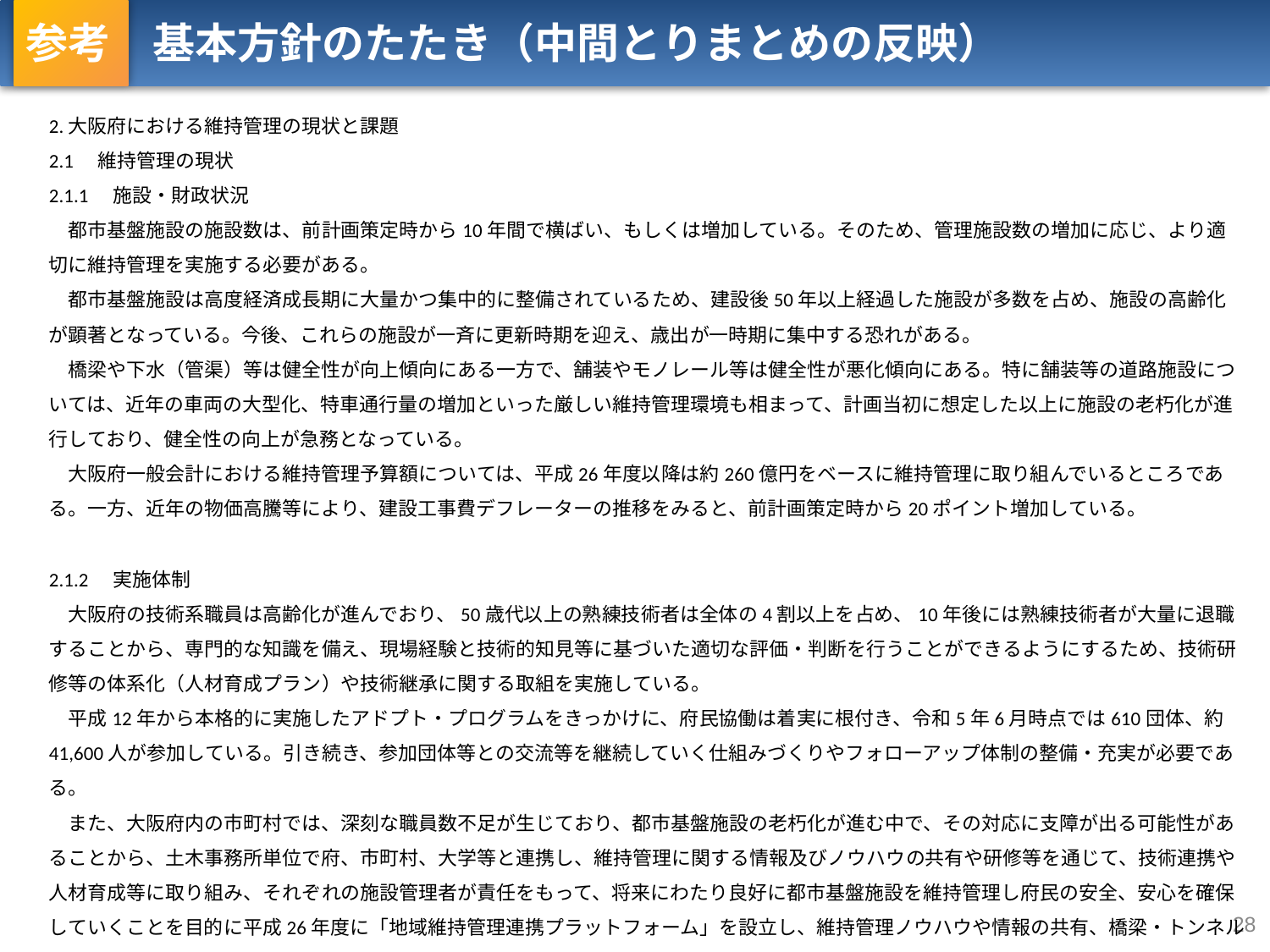

参考　基本方針のたたき（中間とりまとめの反映）
2.大阪府における維持管理の現状と課題
2.1　維持管理の現状
2.1.1　施設・財政状況
　都市基盤施設の施設数は、前計画策定時から10年間で横ばい、もしくは増加している。そのため、管理施設数の増加に応じ、より適切に維持管理を実施する必要がある。
　都市基盤施設は高度経済成長期に大量かつ集中的に整備されているため、建設後50年以上経過した施設が多数を占め、施設の高齢化が顕著となっている。今後、これらの施設が一斉に更新時期を迎え、歳出が一時期に集中する恐れがある。
　橋梁や下水（管渠）等は健全性が向上傾向にある一方で、舗装やモノレール等は健全性が悪化傾向にある。特に舗装等の道路施設については、近年の車両の大型化、特車通行量の増加といった厳しい維持管理環境も相まって、計画当初に想定した以上に施設の老朽化が進行しており、健全性の向上が急務となっている。
　大阪府一般会計における維持管理予算額については、平成26年度以降は約260億円をベースに維持管理に取り組んでいるところである。一方、近年の物価高騰等により、建設工事費デフレーターの推移をみると、前計画策定時から20ポイント増加している。
2.1.2　実施体制
　大阪府の技術系職員は高齢化が進んでおり、50歳代以上の熟練技術者は全体の4割以上を占め、10年後には熟練技術者が大量に退職することから、専門的な知識を備え、現場経験と技術的知見等に基づいた適切な評価・判断を行うことができるようにするため、技術研修等の体系化（人材育成プラン）や技術継承に関する取組を実施している。
　平成12年から本格的に実施したアドプト・プログラムをきっかけに、府民協働は着実に根付き、令和5年6月時点では610団体、約41,600人が参加している。引き続き、参加団体等との交流等を継続していく仕組みづくりやフォローアップ体制の整備・充実が必要である。
　また、大阪府内の市町村では、深刻な職員数不足が生じており、都市基盤施設の老朽化が進む中で、その対応に支障が出る可能性があることから、土木事務所単位で府、市町村、大学等と連携し、維持管理に関する情報及びノウハウの共有や研修等を通じて、技術連携や人材育成等に取り組み、それぞれの施設管理者が責任をもって、将来にわたり良好に都市基盤施設を維持管理し府民の安全、安心を確保していくことを目的に平成26年度に「地域維持管理連携プラットフォーム」を設立し、維持管理ノウハウや情報の共有、橋梁・トンネル点検の地域一括発注の検討などに取り組んでいる。
28